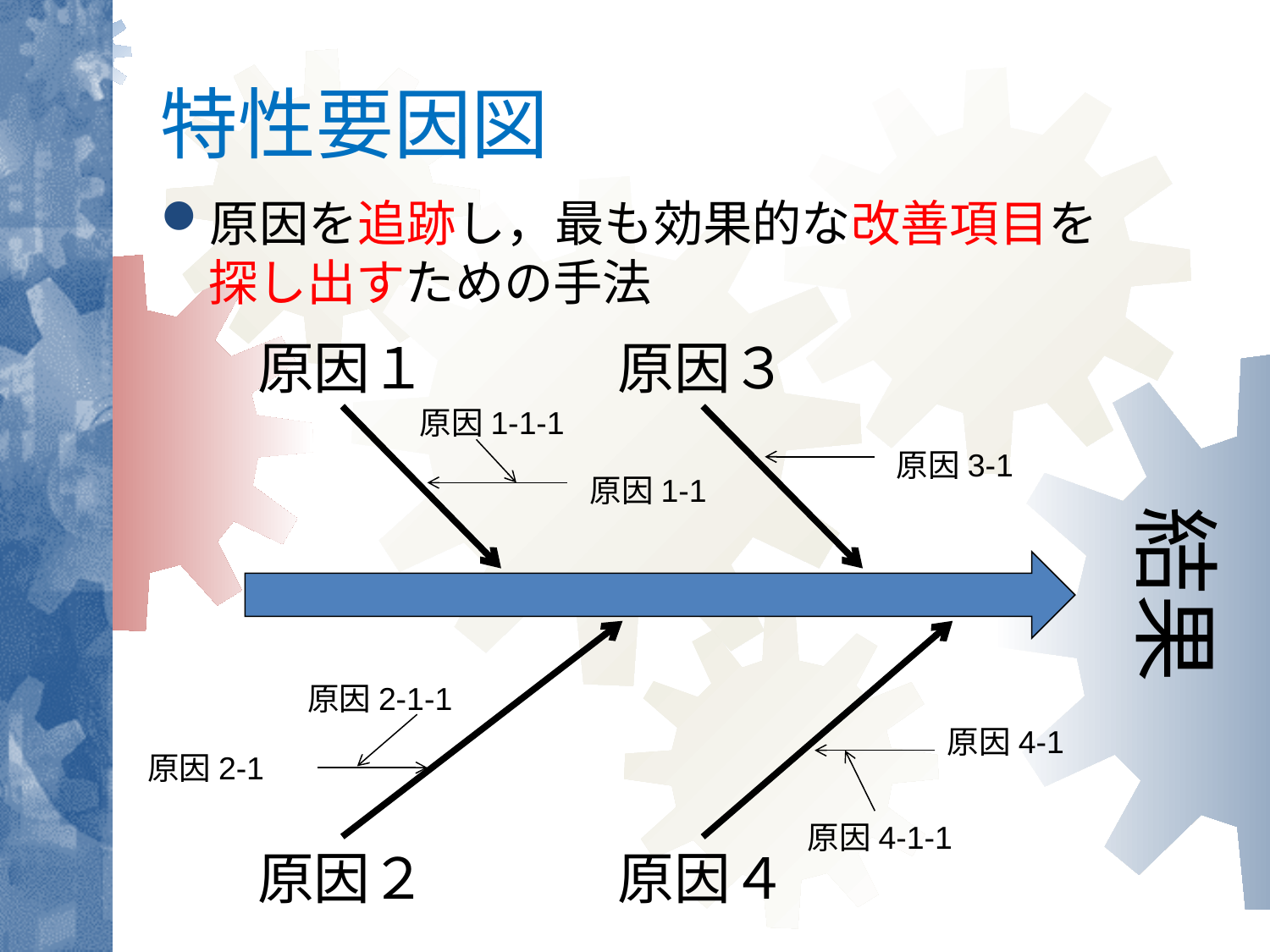

# 特性要因図
原因を追跡し，最も効果的な改善項目を探し出すための手法
原因１
原因３
結果
原因1-1-1
原因3-1
原因1-1

原因2-1-1
原因4-1
原因2-1
原因4-1-1
原因２
原因４